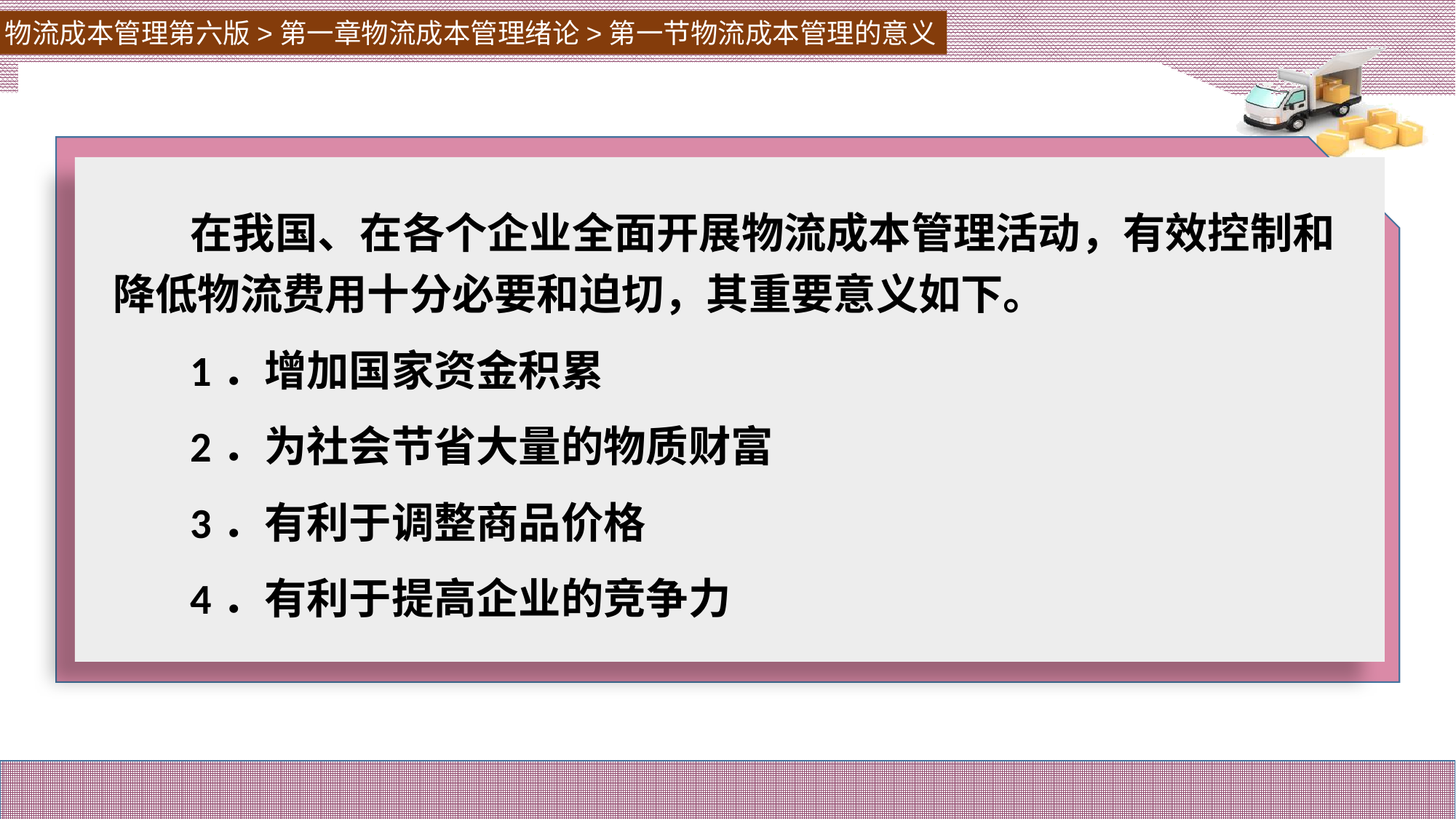

物流成本管理第六版>第一章物流成本管理绪论>第一节物流成本管理的意义
# 在我国、在各个企业全面开展物流成本管理活动，有效控制和降低物流费用十分必要和迫切，其重要意义如下。
1．增加国家资金积累
2．为社会节省大量的物质财富
3．有利于调整商品价格
4．有利于提高企业的竞争力